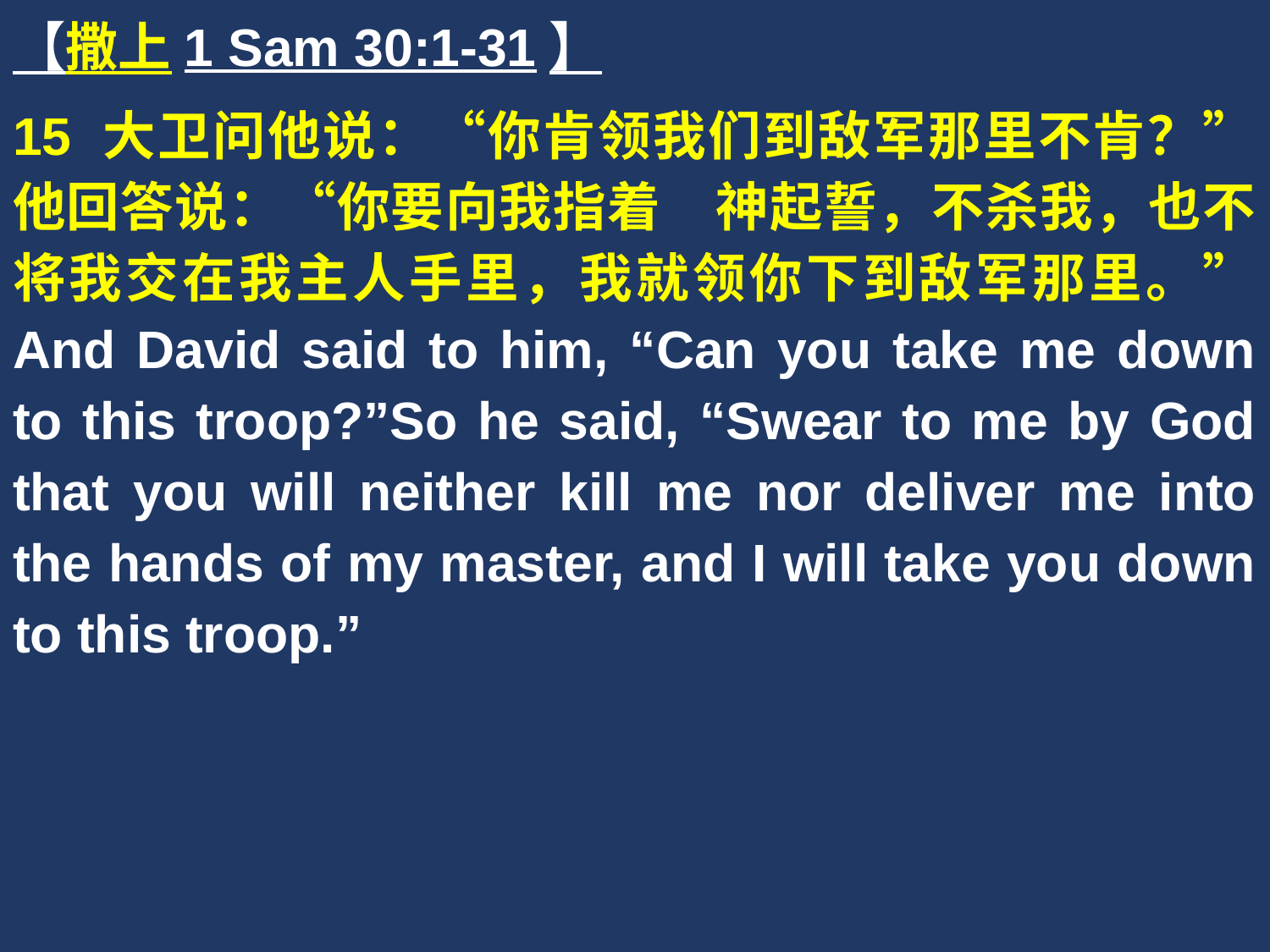

【撒上1 Sam 30:1-31】
15 大卫问他说：“你肯领我们到敌军那里不肯？”他回答说：“你要向我指着　神起誓，不杀我，也不将我交在我主人手里，我就领你下到敌军那里。” And David said to him, “Can you take me down to this troop?”So he said, “Swear to me by God that you will neither kill me nor deliver me into the hands of my master, and I will take you down to this troop.”